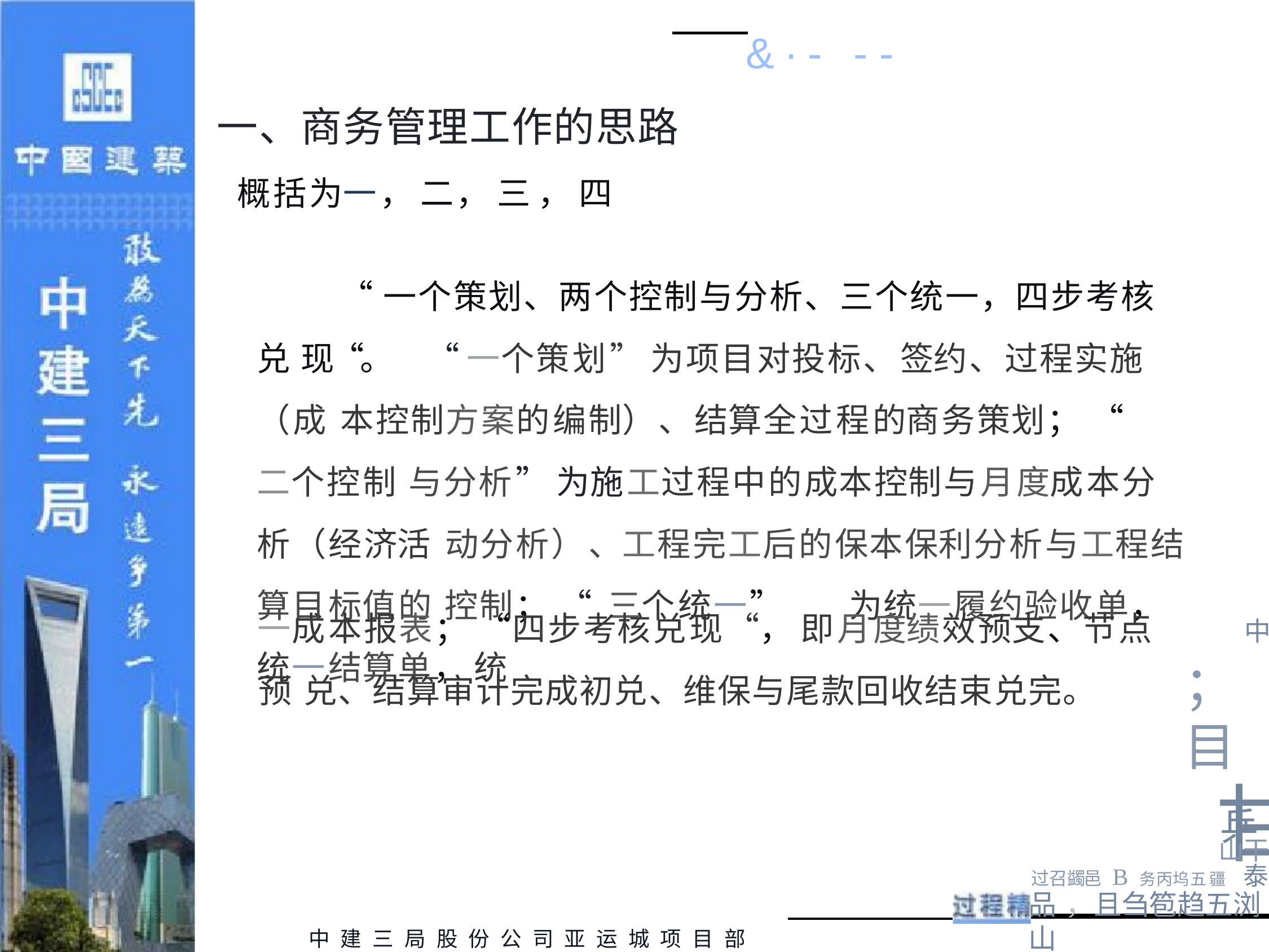

&·- - -
一、商务管理工作的思路
概括为一， 二， 三 ， 四

“一个策划、两个控制与分析、三个统一，四步考核兑 现“。	“ 一个策划” 为项目对投标、签约、过程实施（成 本控制方案的编制）、结算全过程的商务策划； “	二个控制 与分析” 为施工过程中的成本控制与月度成本分析（经济活 动分析）、工程完工后的保本保利分析与工程结算目标值的 控制； “ 三个统一”	为统一履约验收单， 统一结算单， 统
一成本报表； “	四步考核兑现“， 即月度绩效预支、节点预 兑、结算审计完成初兑、维保与尾款回收结束兑完。
中
；目
甘
乒
山干
过召蠲邑 B 务丙坞五疆	泰
品 ，且刍笣趋五浏山
中建三局股份公司亚运城项目部